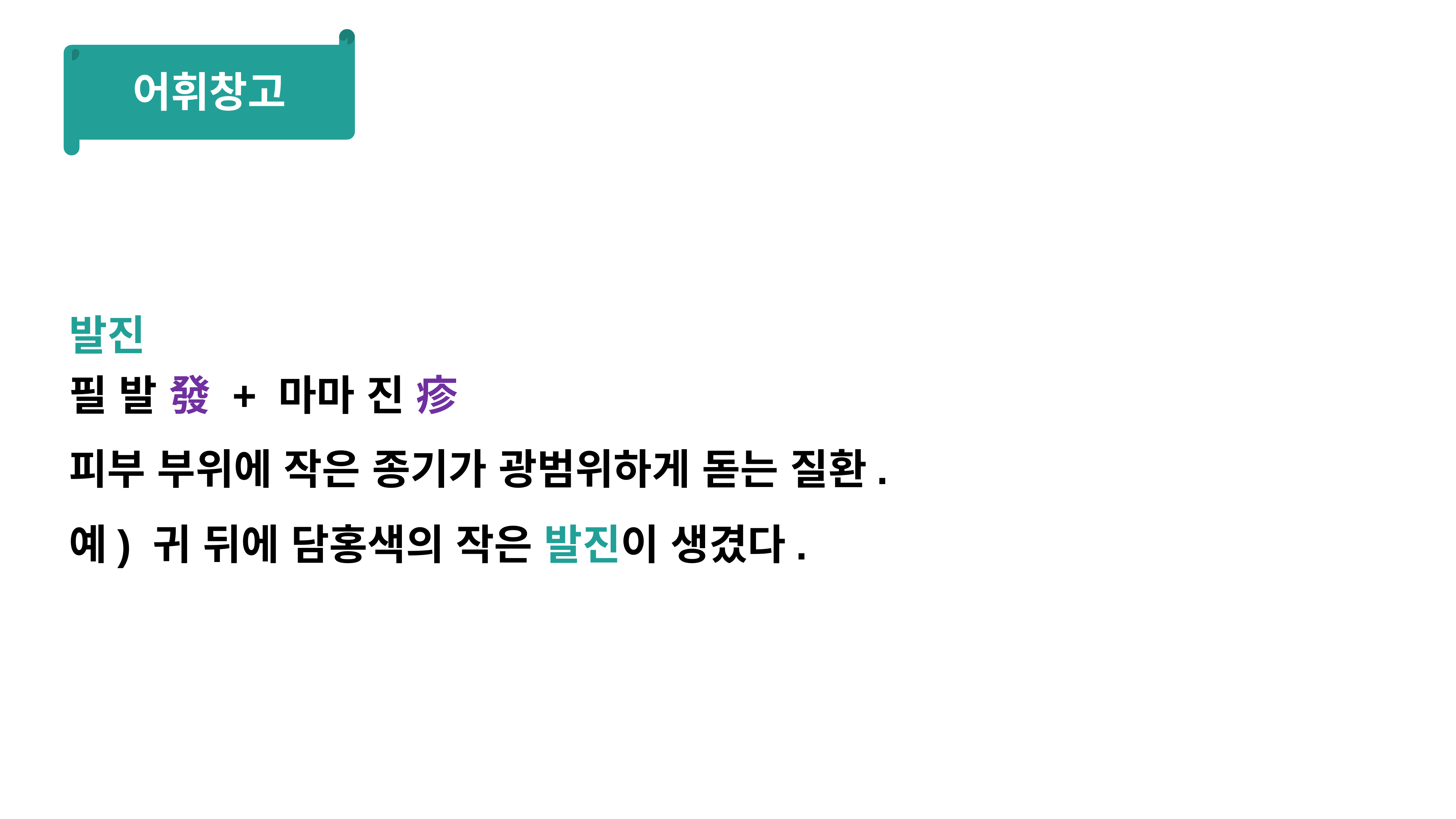

어휘창고
발진
필 발 發 + 마마 진 疹
피부 부위에 작은 종기가 광범위하게 돋는 질환.
예) 귀 뒤에 담홍색의 작은 발진이 생겼다.